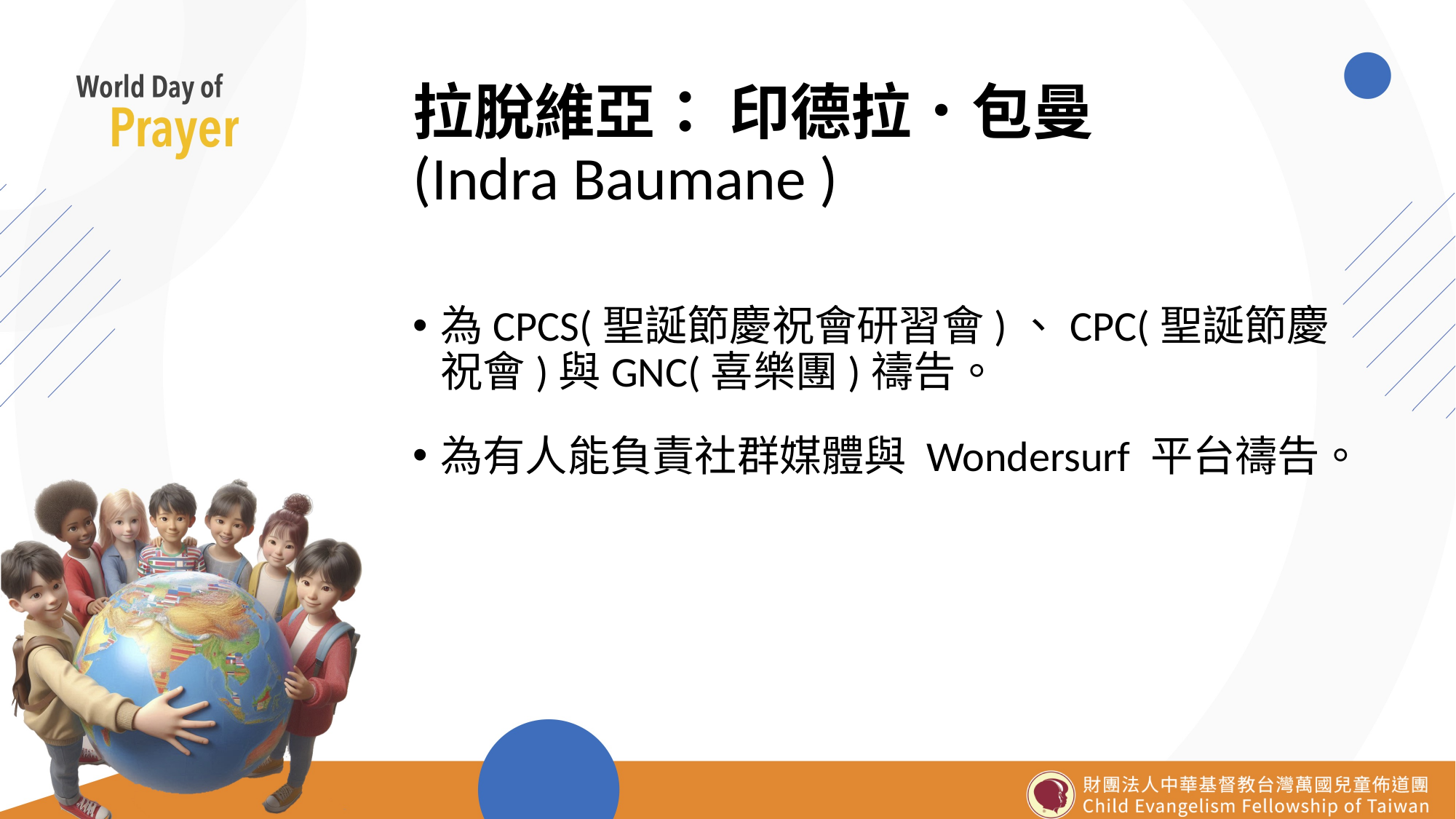

# 拉脫維亞： 印德拉．包曼 (Indra Baumane )
為CPCS(聖誕節慶祝會研習會)、CPC(聖誕節慶祝會)與GNC(喜樂團)禱告。

為有人能負責社群媒體與 Wondersurf 平台禱告。